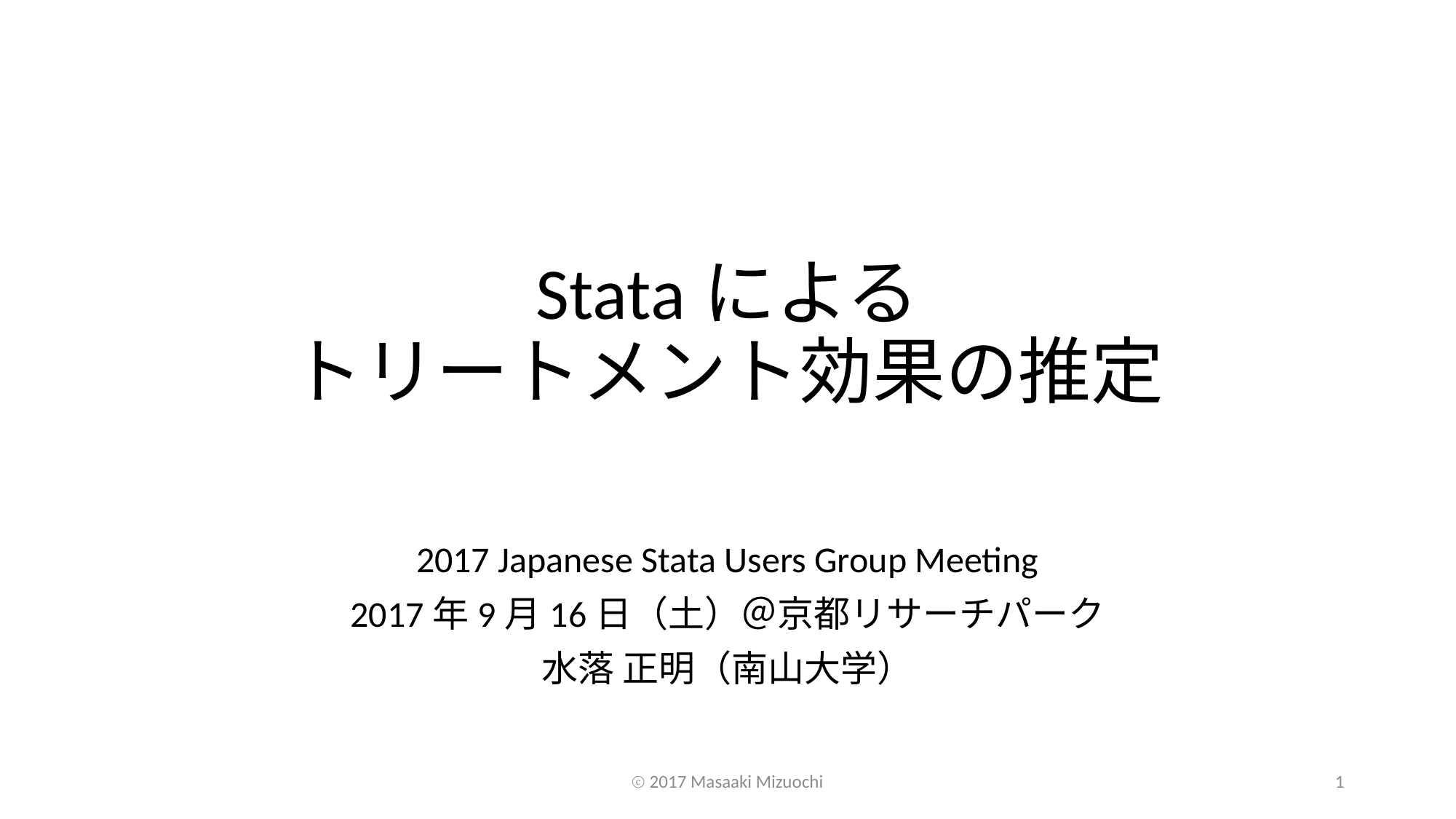

# Stataによる トリートメント効果の推定
2017 Japanese Stata Users Group Meeting
2017年9月16日（土）＠京都リサーチパーク
水落 正明（南山大学）
ⓒ 2017 Masaaki Mizuochi
1